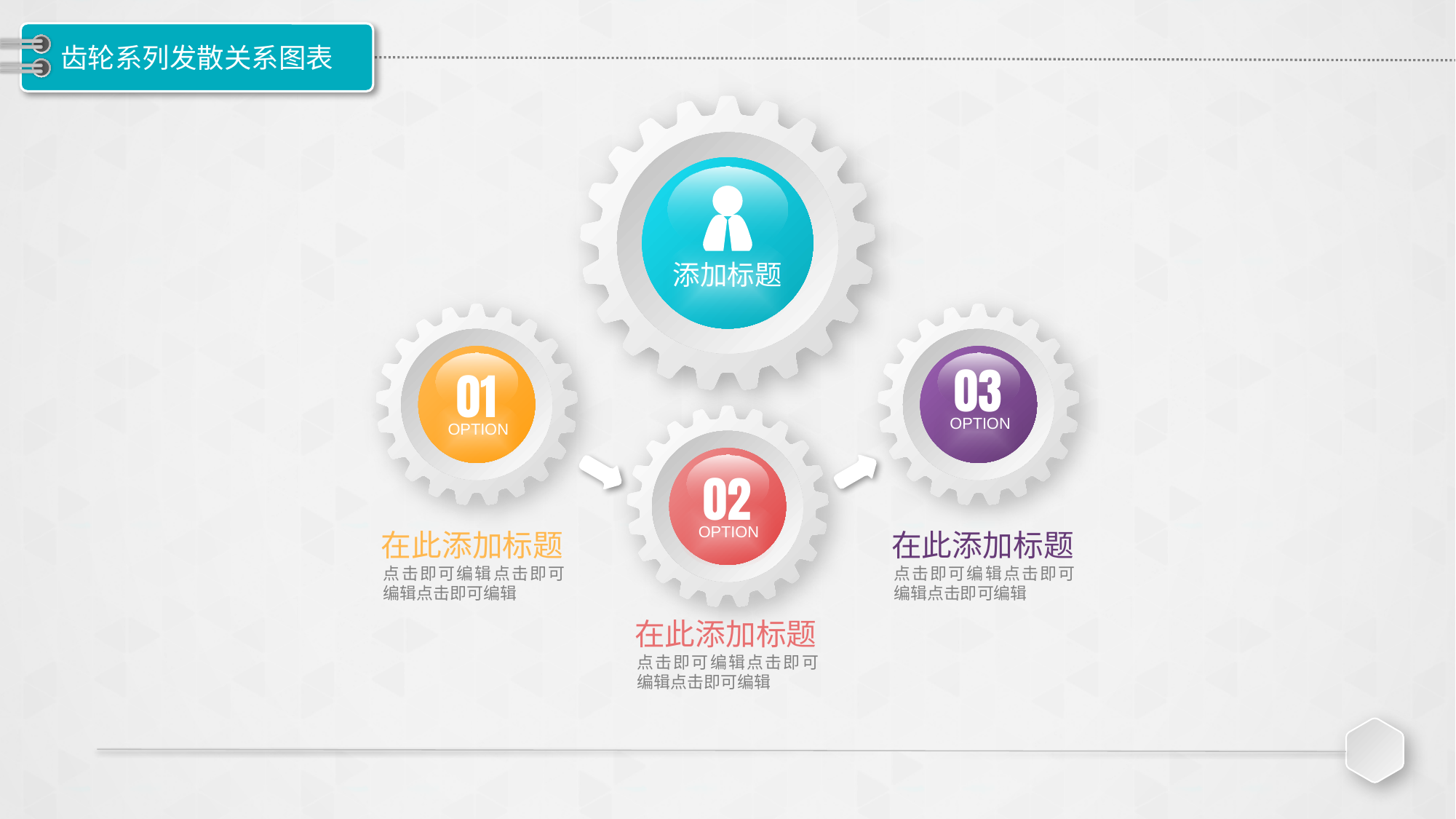

# 齿轮系列发散关系图表

添加标题

03
OPTION
01
OPTION

02
OPTION
在此添加标题
点击即可编辑点击即可编辑点击即可编辑
在此添加标题
点击即可编辑点击即可编辑点击即可编辑
在此添加标题
点击即可编辑点击即可编辑点击即可编辑
121